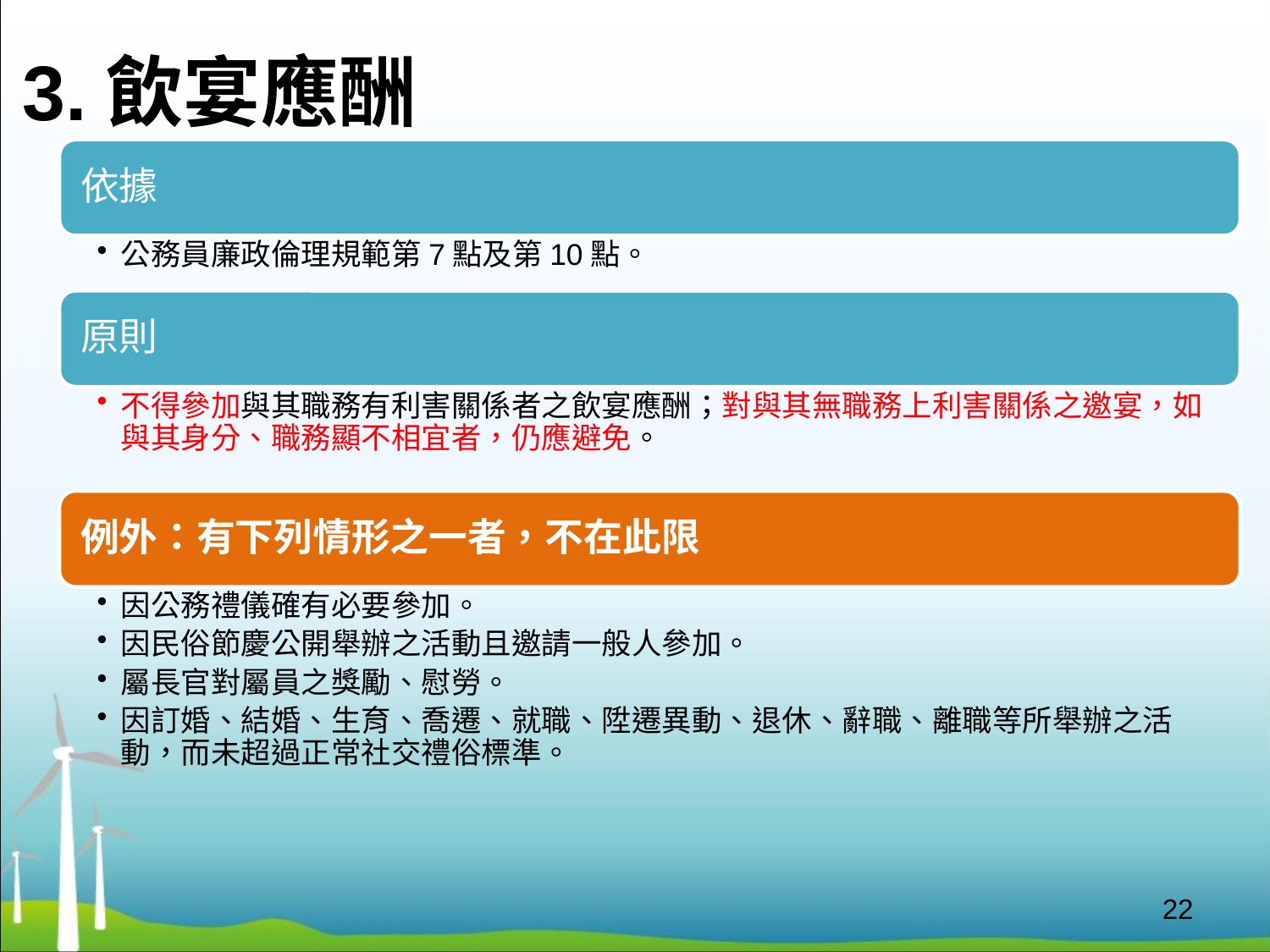

# 3.飲宴應酬
依據
公務員廉政倫理規範第7點及第10點。
原則
不得參加與其職務有利害關係者之飲宴應酬；對與其無職務上利害關係之邀宴，如與其身分、職務顯不相宜者，仍應避免。
例外：有下列情形之一者，不在此限
因公務禮儀確有必要參加。
因民俗節慶公開舉辦之活動且邀請一般人參加。
屬長官對屬員之獎勵、慰勞。
因訂婚、結婚、生育、喬遷、就職、陞遷異動、退休、辭職、離職等所舉辦之活動，而未超過正常社交禮俗標準。
22